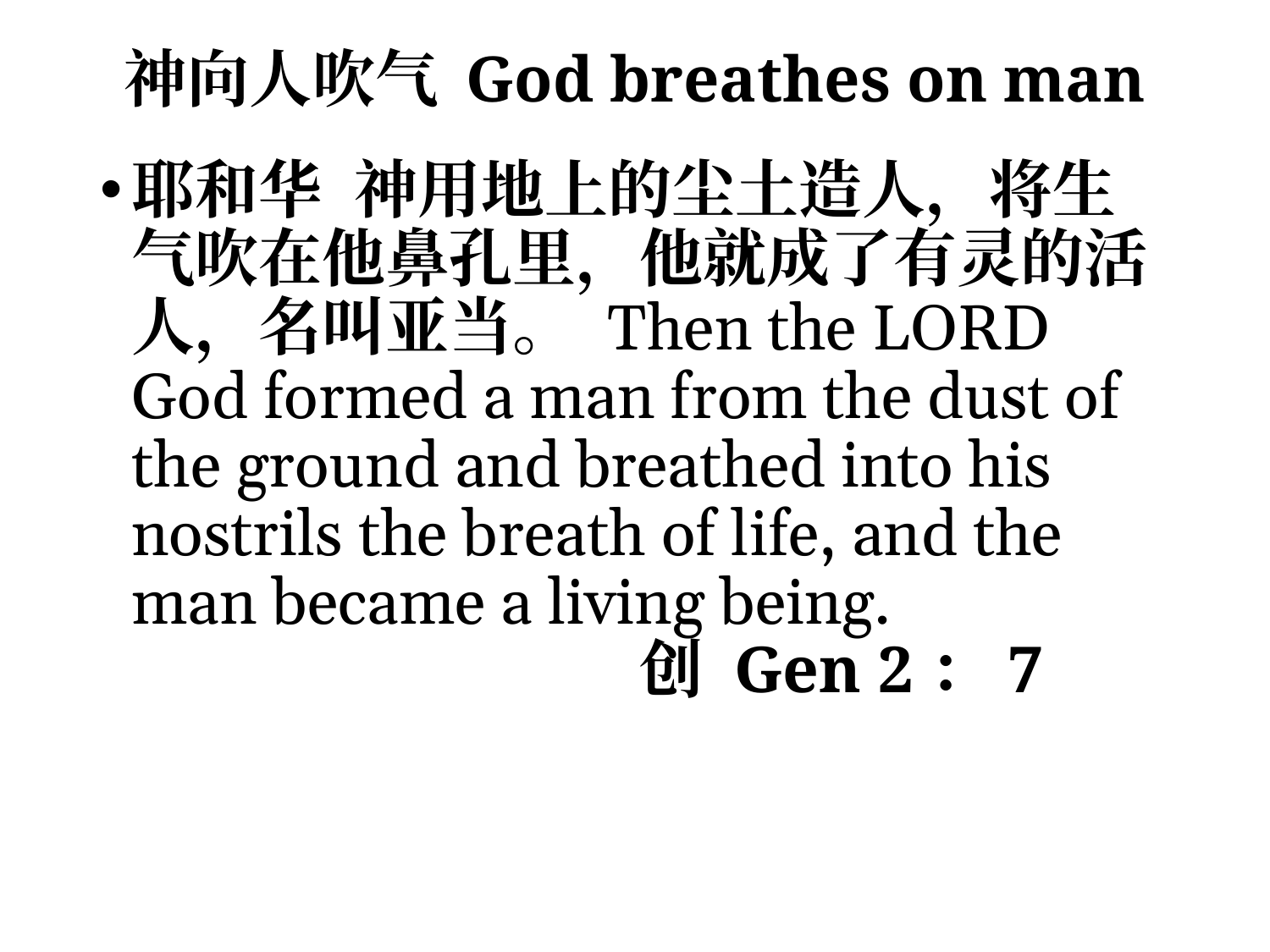

# 神向人吹气 God breathes on man
耶和华  神用地上的尘土造人，将生气吹在他鼻孔里，他就成了有灵的活人，名叫亚当。 Then the LORD God formed a man from the dust of the ground and breathed into his nostrils the breath of life, and the man became a living being. 						创 Gen 2：7